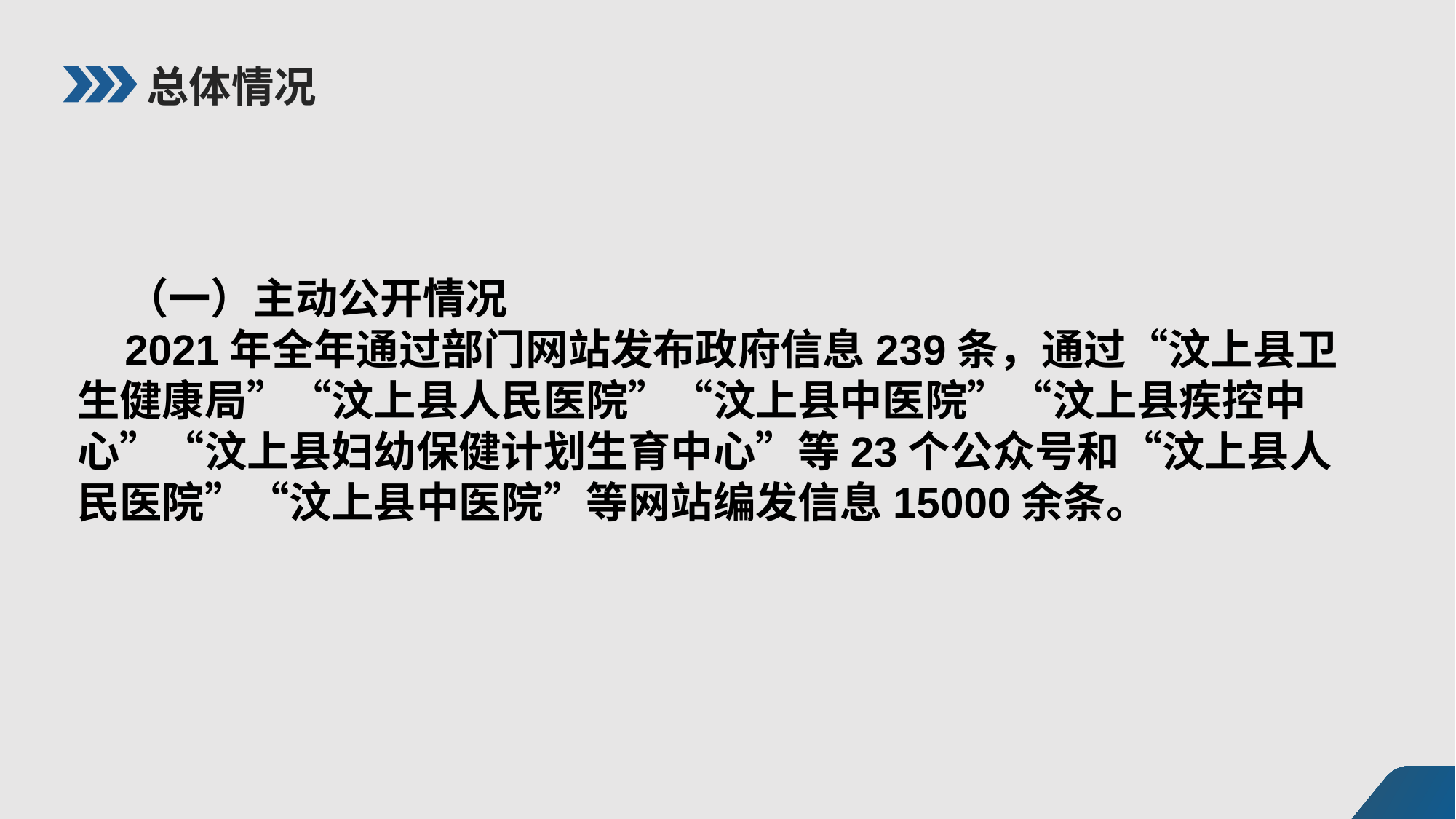

总体情况
    （一）主动公开情况
    2021年全年通过部门网站发布政府信息239条，通过“汶上县卫生健康局”“汶上县人民医院”“汶上县中医院”“汶上县疾控中心”“汶上县妇幼保健计划生育中心”等23个公众号和“汶上县人民医院”“汶上县中医院”等网站编发信息15000余条。
5